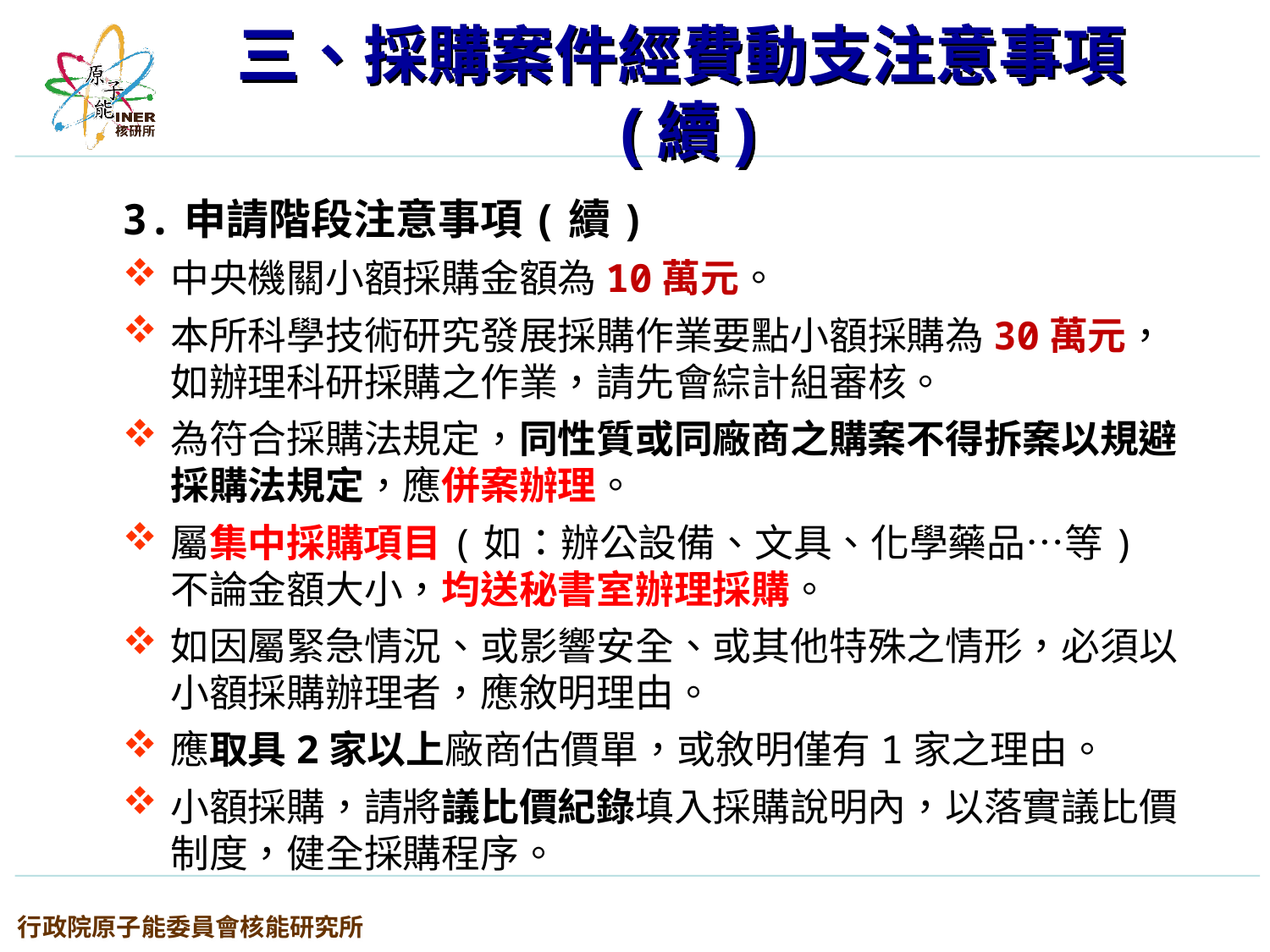

三、採購案件經費動支注意事項(續)
3.申請階段注意事項(續)
中央機關小額採購金額為10萬元。
本所科學技術研究發展採購作業要點小額採購為30萬元，如辦理科研採購之作業，請先會綜計組審核。
為符合採購法規定，同性質或同廠商之購案不得拆案以規避採購法規定，應併案辦理。
屬集中採購項目(如：辦公設備、文具、化學藥品…等)不論金額大小，均送秘書室辦理採購。
如因屬緊急情況、或影響安全、或其他特殊之情形，必須以小額採購辦理者，應敘明理由。
應取具2家以上廠商估價單，或敘明僅有1家之理由。
小額採購，請將議比價紀錄填入採購說明內，以落實議比價制度，健全採購程序。